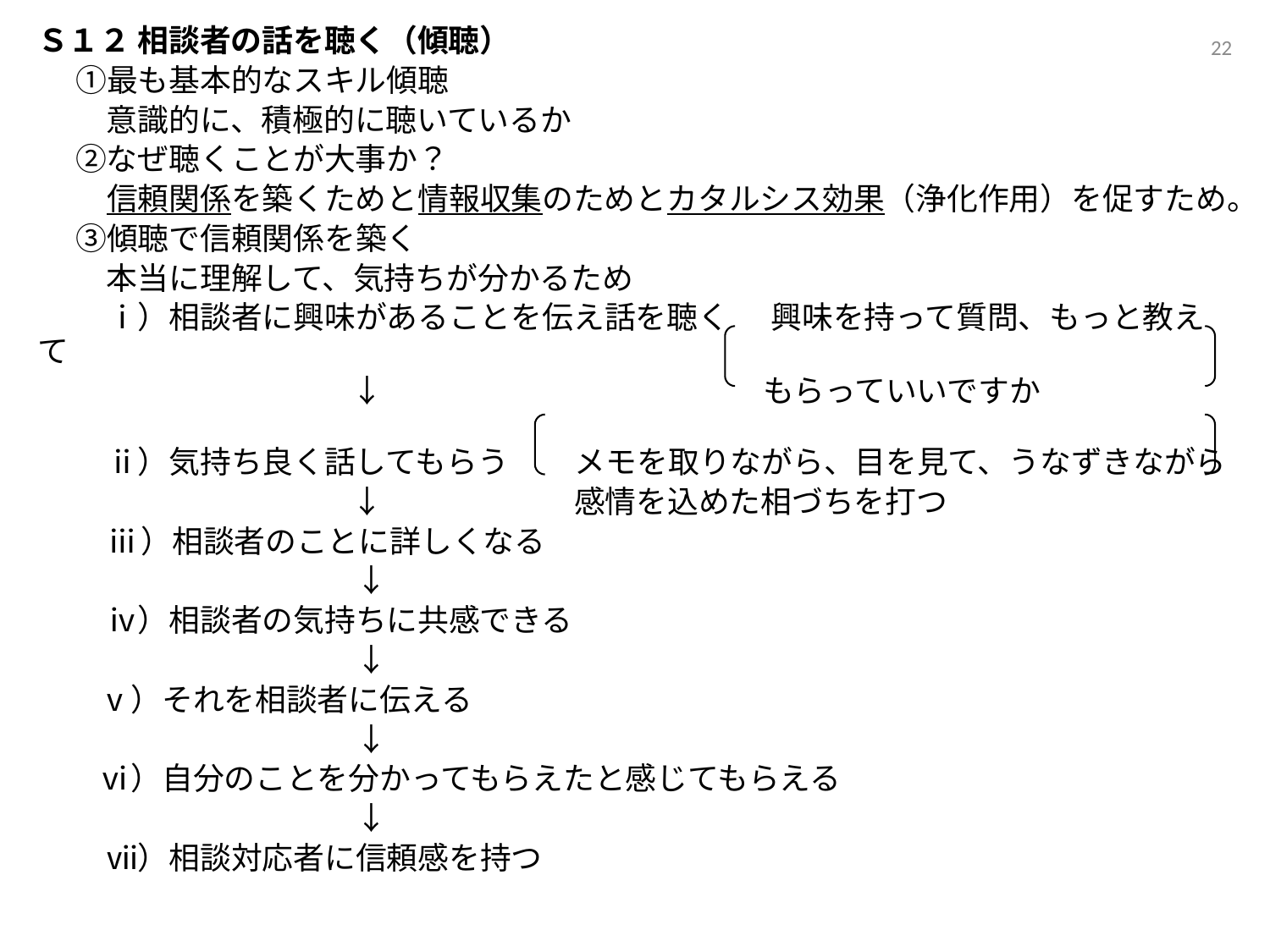

Ｓ１２ 相談者の話を聴く（傾聴）
　 ①最も基本的なスキル傾聴
　　 意識的に、積極的に聴いているか
　 ②なぜ聴くことが大事か？
　　 信頼関係を築くためと情報収集のためとカタルシス効果（浄化作用）を促すため。
　 ③傾聴で信頼関係を築く
　　 本当に理解して、気持ちが分かるため
　　 ⅰ）相談者に興味があることを伝え話を聴く      興味を持って質問、もっと教えて
                                             ↓                                                      もらっていいですか
　　 ⅱ）気持ち良く話してもらう　     メモを取りながら、目を見て、うなずきながら
                                             ↓                           感情を込めた相づちを打つ
          ⅲ）相談者のことに詳しくなる
　　　　　　　　　　 ↓
　　 ⅳ）相談者の気持ちに共感できる
　　　　　　　　　　 ↓
　　ⅴ）それを相談者に伝える
　　　　　　　　　　 ↓
　　ⅵ）自分のことを分かってもらえたと感じてもらえる
　　　　　　　　　　 ↓
　　 ⅶ）相談対応者に信頼感を持つ

22